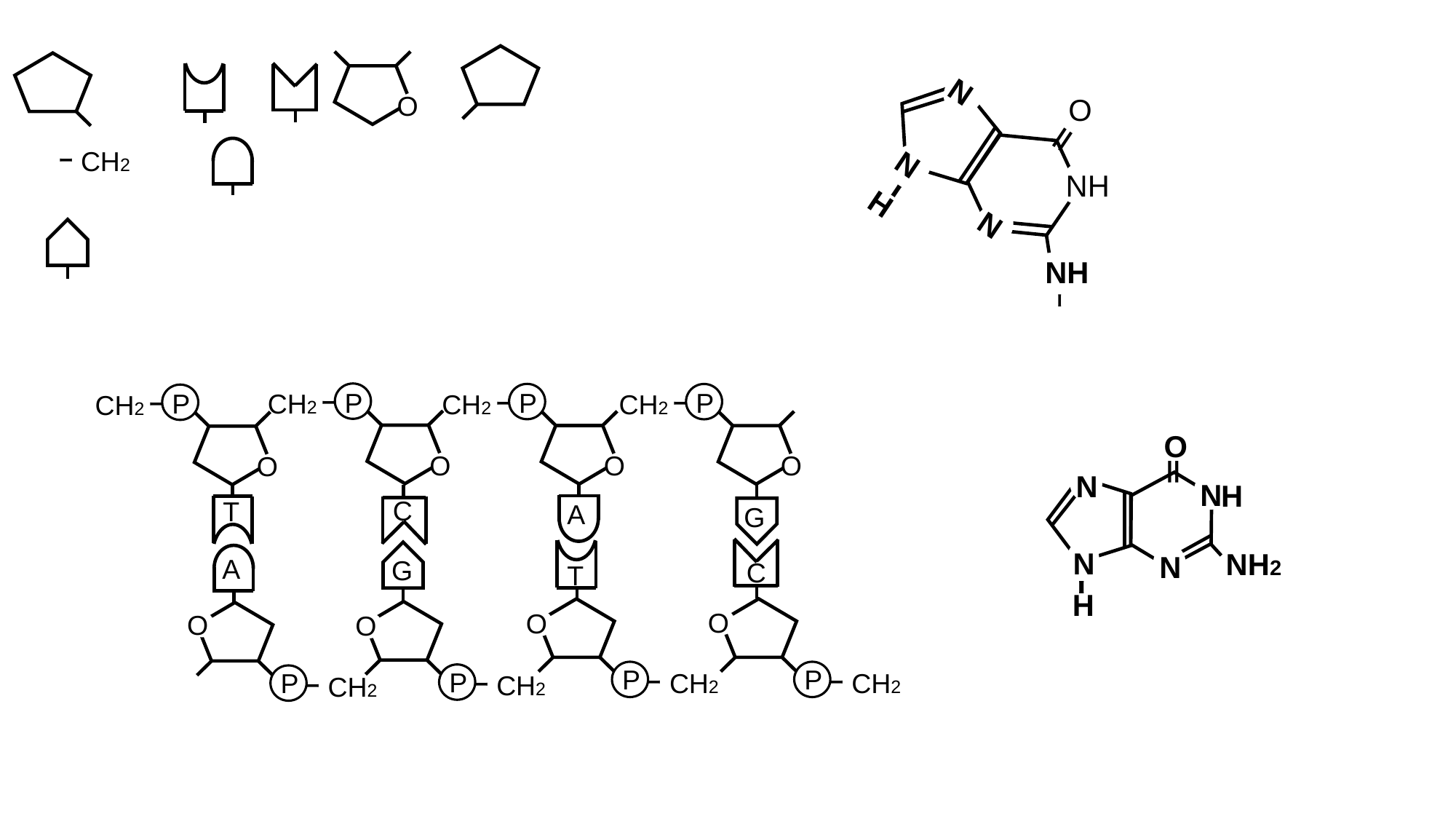

O

O
＝
N

NH

NH
N

N

ｰ
H
ｰCH2

ｰ
CH2ｰ
P

O

CH2ｰ
P

O

CH2ｰ
P

O

CH2ｰ
P

O

O
＝
N

N

H

N

NH2
N

ｰ
H

C
T
A
G

A
G
C
T

ｰCH2
P

ｰCH2
P

O

O

ｰCH2
P

O

ｰCH2
P

O